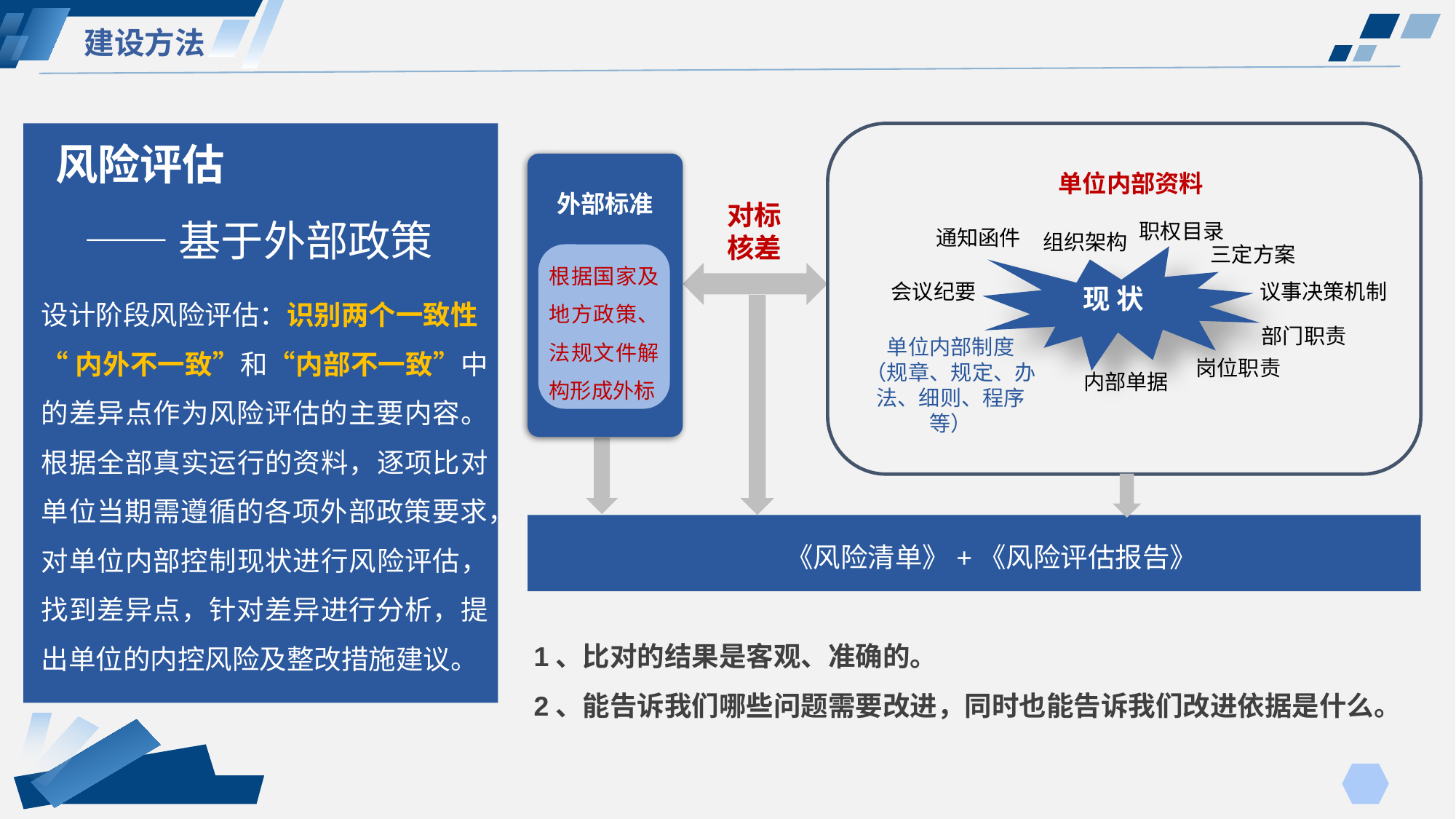

建设方法

风险评估
   ——基于外部政策

外部标准
单位内部资料
对标
核差
职权目录
通知函件
组织架构
三定方案
根据国家及地方政策、法规文件解构形成外标

议事决策机制
会议纪要
现 状
设计阶段风险评估：识别两个一致性
“内外不一致”和“内部不一致”中的差异点作为风险评估的主要内容。根据全部真实运行的资料，逐项比对单位当期需遵循的各项外部政策要求，对单位内部控制现状进行风险评估，找到差异点，针对差异进行分析，提出单位的内控风险及整改措施建议。

部门职责
单位内部制度
（规章、规定、办法、细则、程序等）
岗位职责
内部单据

《风险清单》+《风险评估报告》
1、比对的结果是客观、准确的。
2、能告诉我们哪些问题需要改进，同时也能告诉我们改进依据是什么。